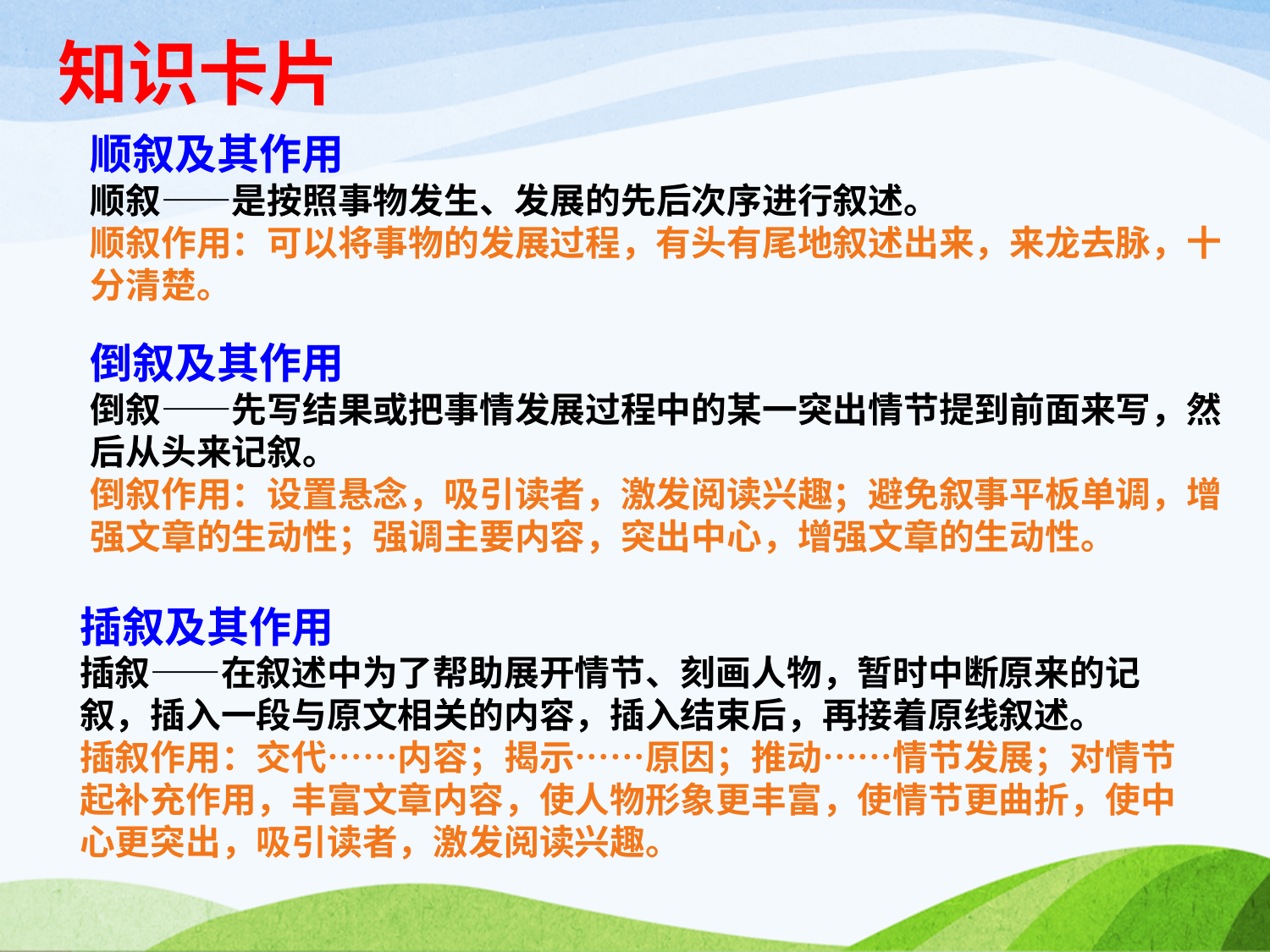

知识卡片
顺叙及其作用
顺叙——是按照事物发生、发展的先后次序进行叙述。
顺叙作用：可以将事物的发展过程，有头有尾地叙述出来，来龙去脉，十分清楚。
倒叙及其作用
倒叙——先写结果或把事情发展过程中的某一突出情节提到前面来写，然后从头来记叙。
倒叙作用：设置悬念，吸引读者，激发阅读兴趣；避免叙事平板单调，增强文章的生动性；强调主要内容，突出中心，增强文章的生动性。
插叙及其作用
插叙——在叙述中为了帮助展开情节、刻画人物，暂时中断原来的记叙，插入一段与原文相关的内容，插入结束后，再接着原线叙述。
插叙作用：交代……内容；揭示……原因；推动……情节发展；对情节起补充作用，丰富文章内容，使人物形象更丰富，使情节更曲折，使中心更突出，吸引读者，激发阅读兴趣。